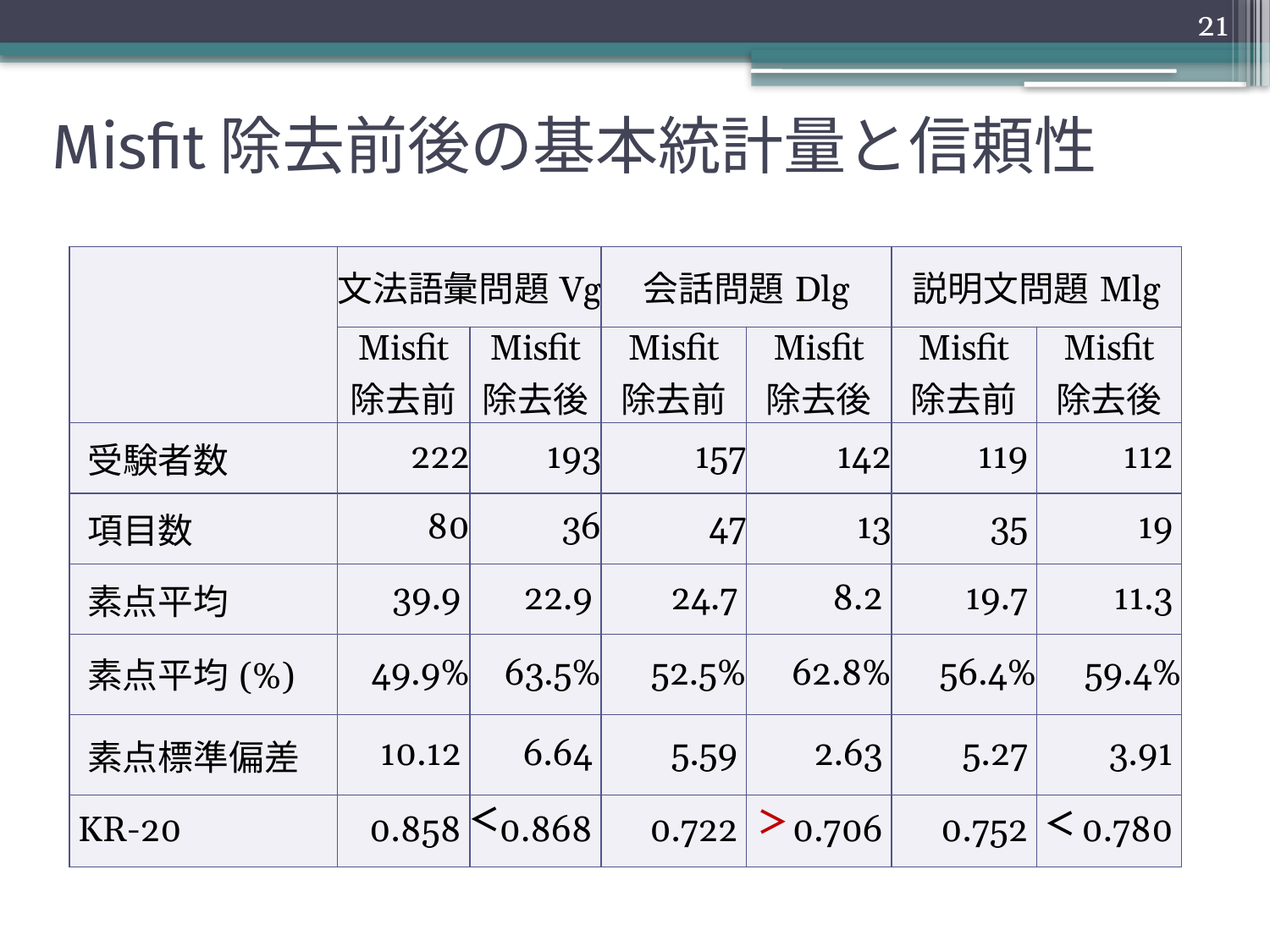

21
# Misfit除去前後の基本統計量と信頼性
|  | 文法語彙問題Vg |  | 会話問題Dlg |  | 説明文問題Mlg |  |
| --- | --- | --- | --- | --- | --- | --- |
|  | Misfit 除去前 | Misfit 除去後 | Misfit 除去前 | Misfit 除去後 | Misfit 除去前 | Misfit 除去後 |
| 受験者数 | 222 | 193 | 157 | 142 | 119 | 112 |
| 項目数 | 80 | 36 | 47 | 13 | 35 | 19 |
| 素点平均 | 39.9 | 22.9 | 24.7 | 8.2 | 19.7 | 11.3 |
| 素点平均(%) | 49.9% | 63.5% | 52.5% | 62.8% | 56.4% | 59.4% |
| 素点標準偏差 | 10.12 | 6.64 | 5.59 | 2.63 | 5.27 | 3.91 |
| KR-20 | 0.858 | 0.868 | 0.722 | 0.706 | 0.752 | 0.780 |
＜
＞
＜